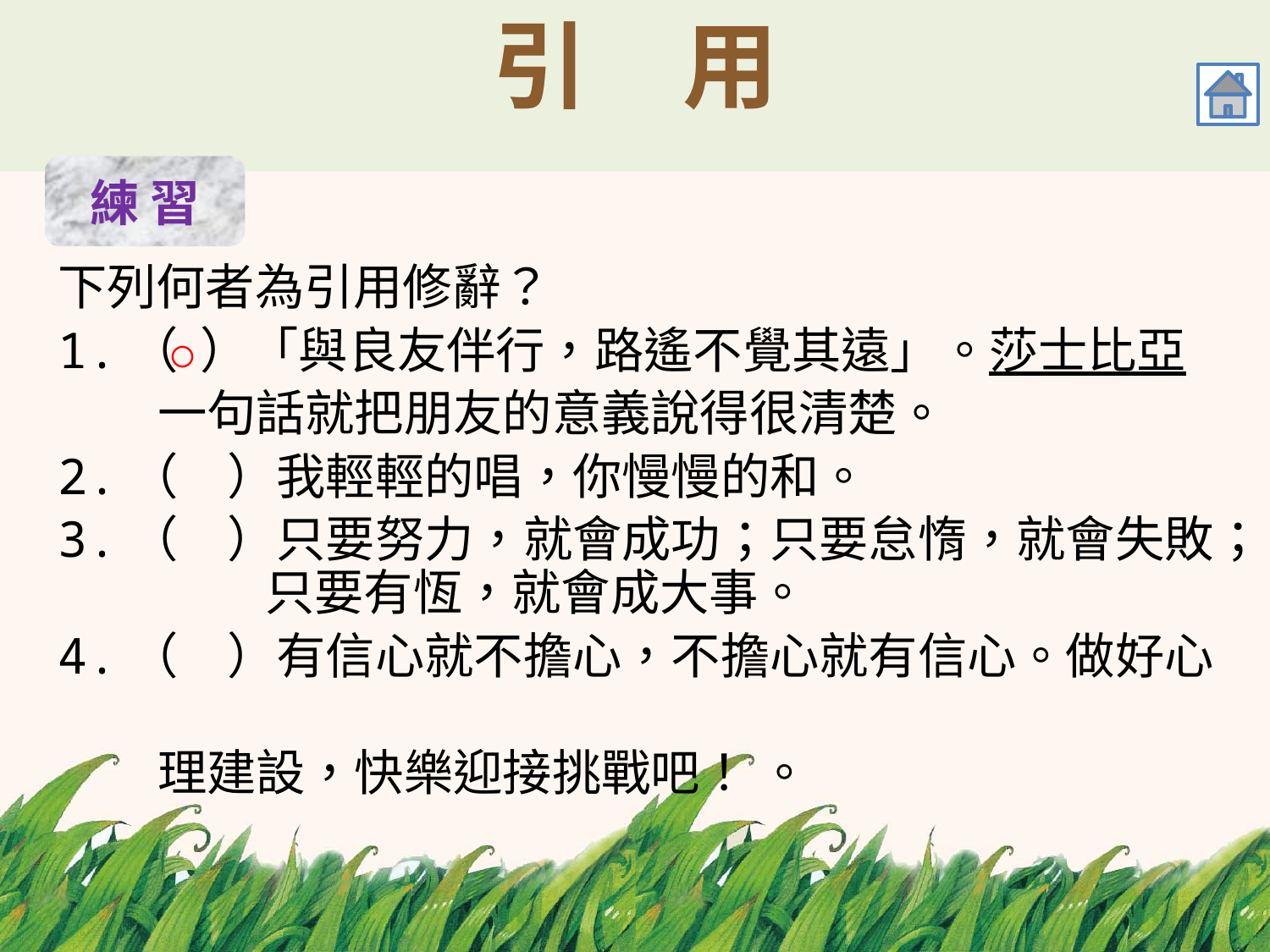

# 引　用

練 習
下列何者為引用修辭？
1.（  ）「與良友伴行，路遙不覺其遠」。莎士比亞
        一句話就把朋友的意義說得很清楚。
2.（　）我輕輕的唱，你慢慢的和。
3.（　）只要努力，就會成功；只要怠惰，就會失敗；	   只要有恆，就會成大事。
4.（　）有信心就不擔心，不擔心就有信心。做好心
        理建設，快樂迎接挑戰吧！ 。
○